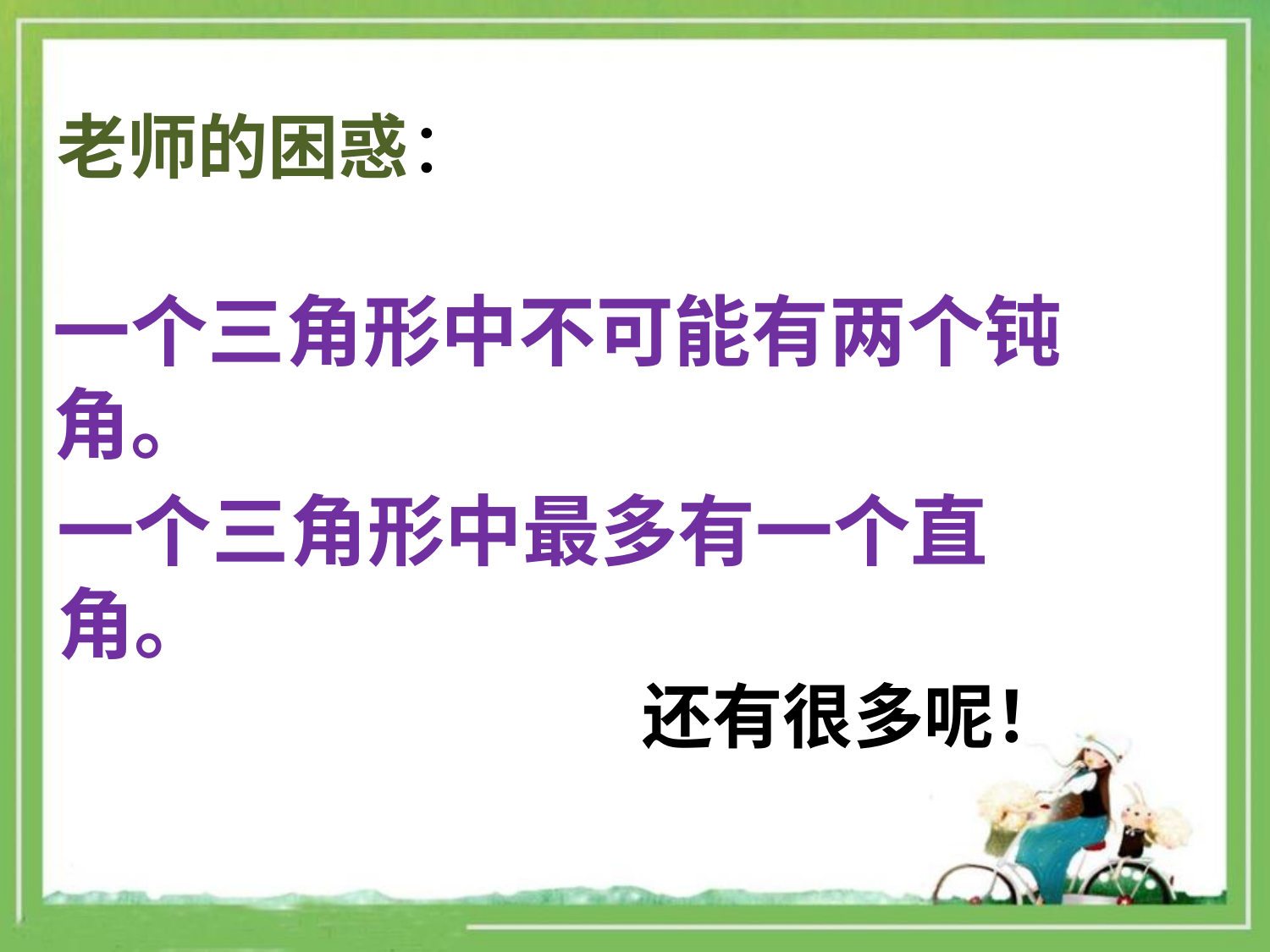

老师的困惑：
一个三角形中不可能有两个钝角。
一个三角形中最多有一个直角。
还有很多呢！